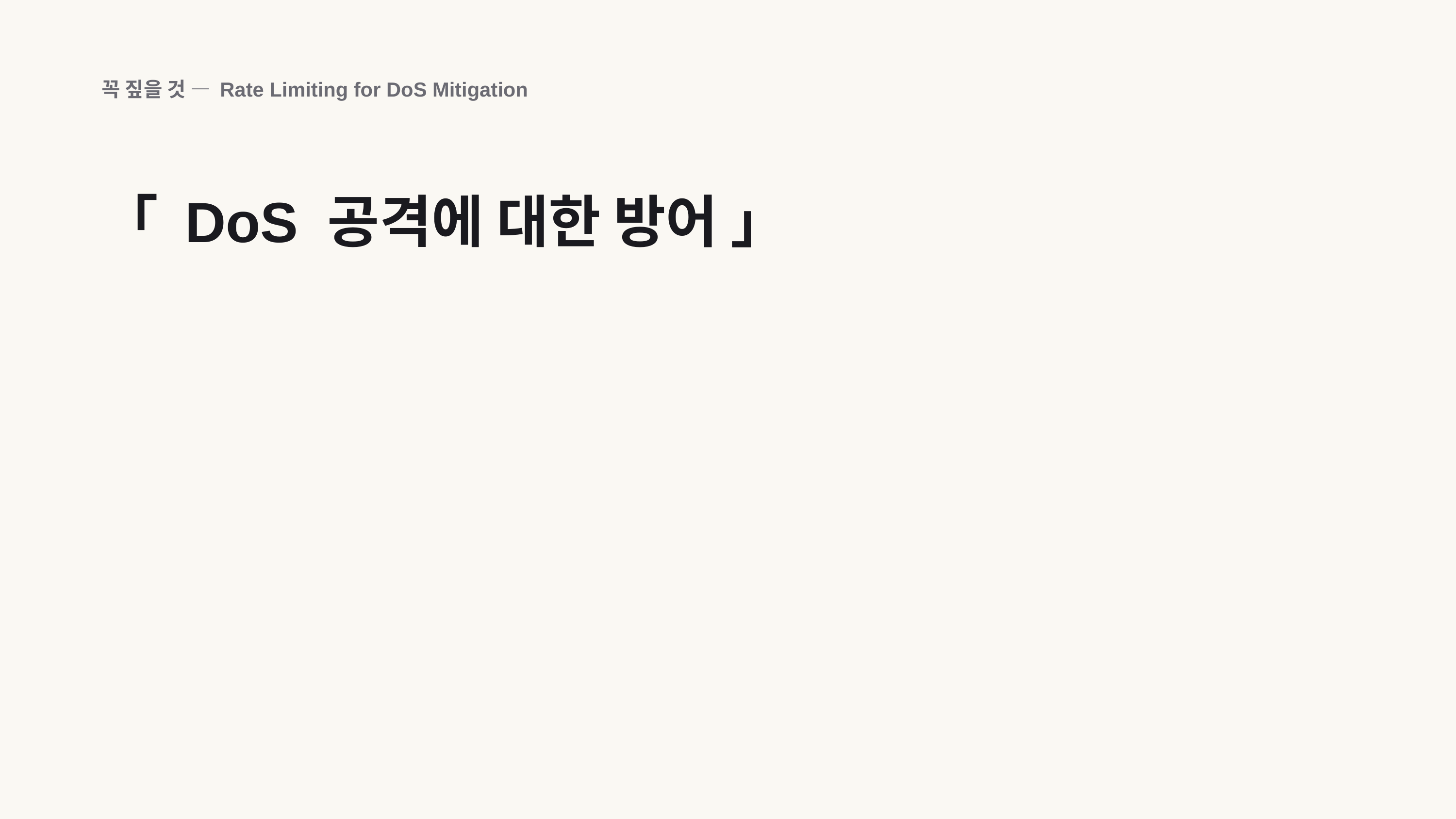

꼭 짚을 것 — Rate Limiting for DoS Mitigation
「 DoS 공격에 대한 방어 」